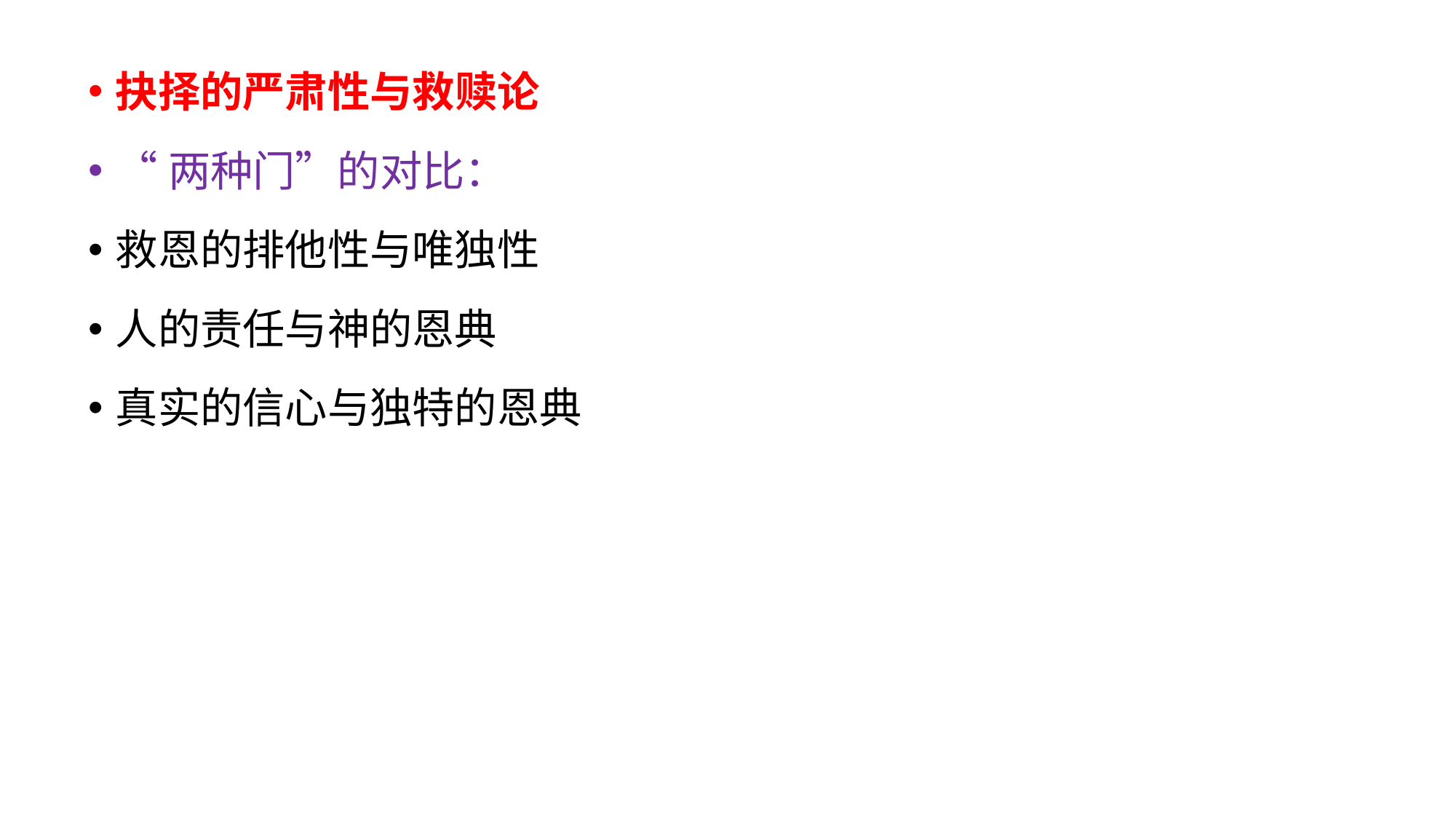

抉择的严肃性与救赎论
“两种门”的对比：
救恩的排他性与唯独性
人的责任与神的恩典
真实的信心与独特的恩典